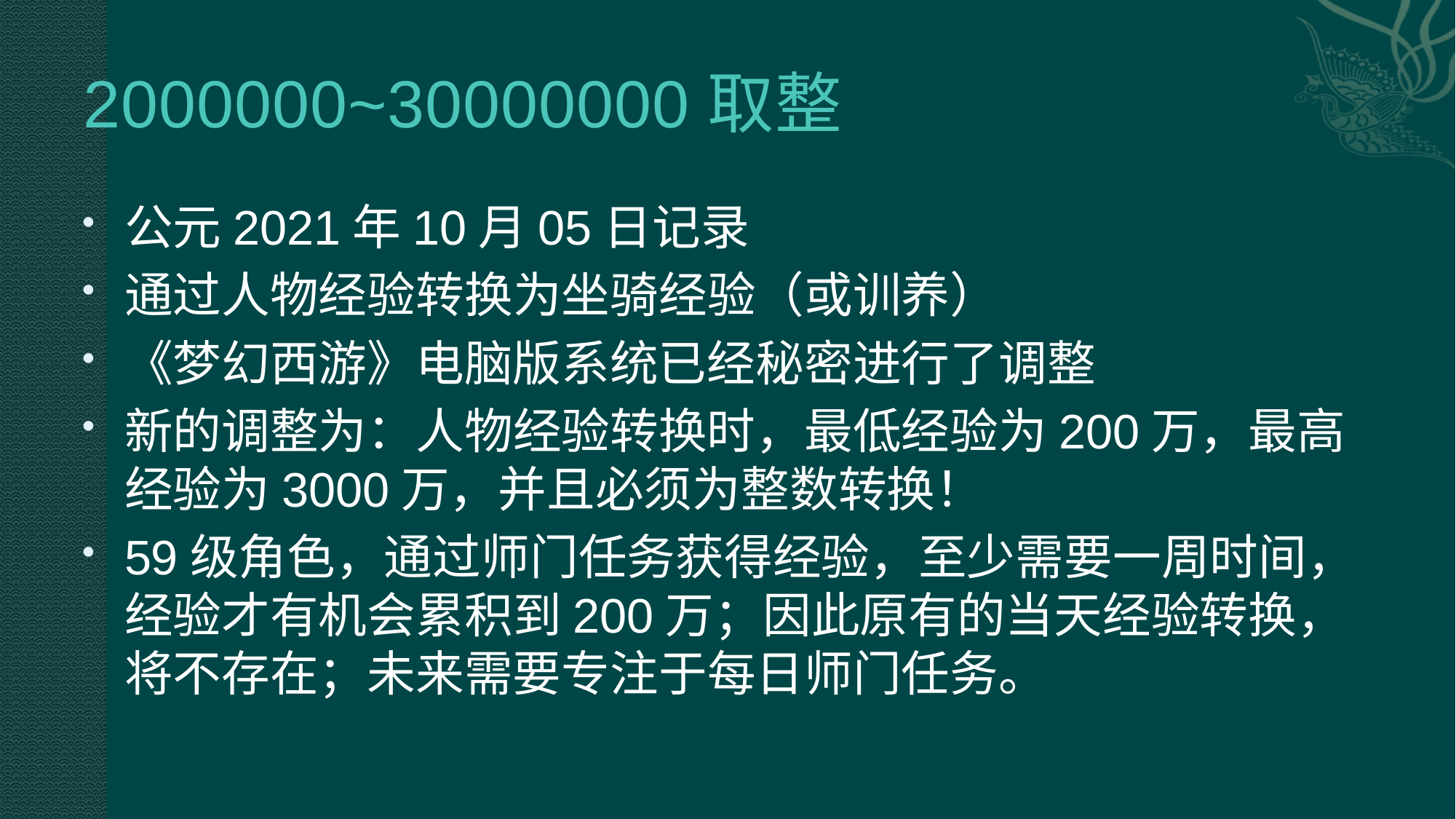

# 2000000~30000000取整
公元2021年10月05日记录
通过人物经验转换为坐骑经验（或训养）
《梦幻西游》电脑版系统已经秘密进行了调整
新的调整为：人物经验转换时，最低经验为200万，最高经验为3000万，并且必须为整数转换！
59级角色，通过师门任务获得经验，至少需要一周时间，经验才有机会累积到200万；因此原有的当天经验转换，将不存在；未来需要专注于每日师门任务。